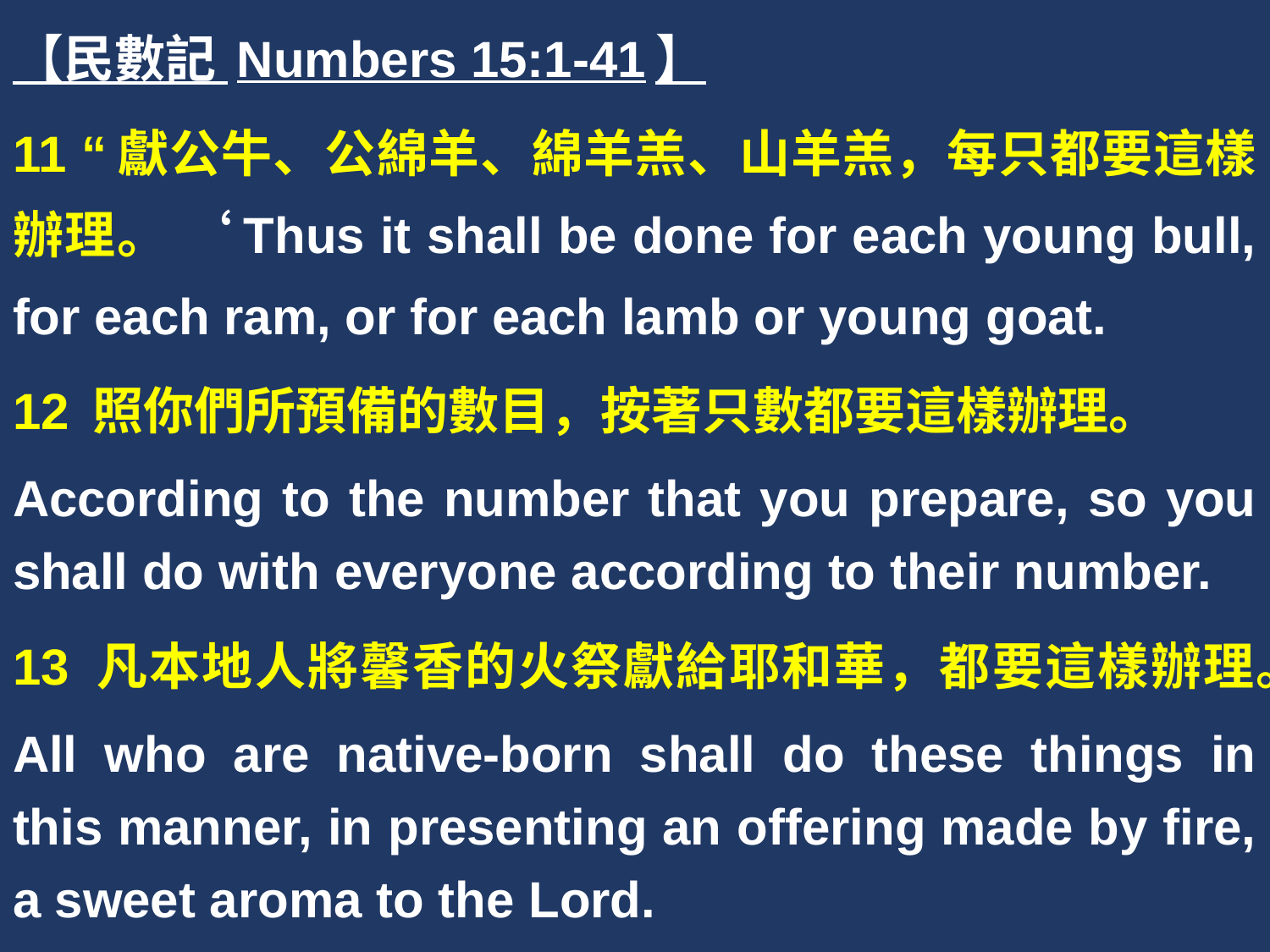

【民數記 Numbers 15:1-41】
11 “獻公牛、公綿羊、綿羊羔、山羊羔，每只都要這樣辦理。 ‘Thus it shall be done for each young bull, for each ram, or for each lamb or young goat.
12 照你們所預備的數目，按著只數都要這樣辦理。
According to the number that you prepare, so you shall do with everyone according to their number.
13 凡本地人將馨香的火祭獻給耶和華，都要這樣辦理。
All who are native-born shall do these things in this manner, in presenting an offering made by fire, a sweet aroma to the Lord.